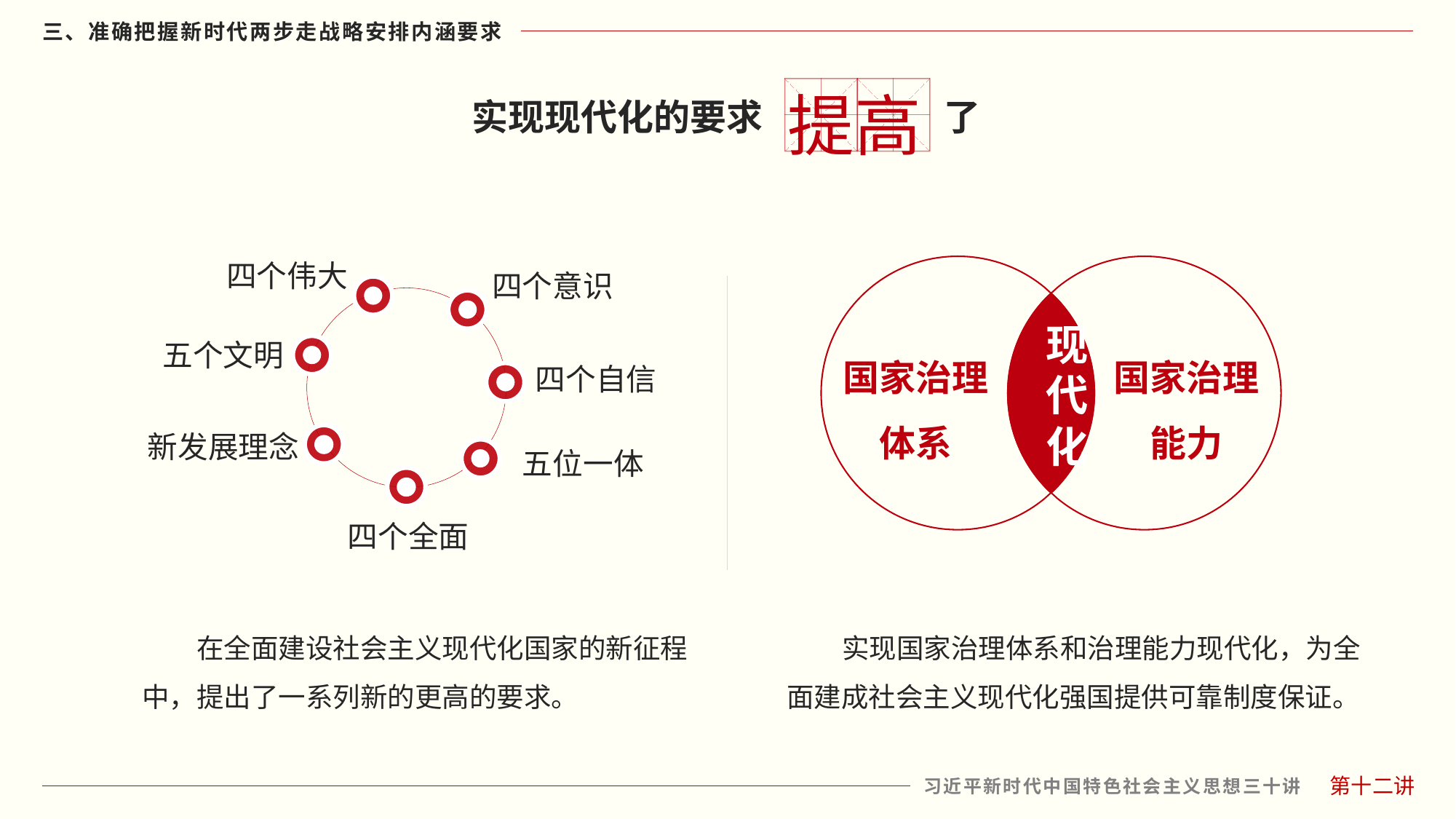

提高

实现现代化的要求
了
四个伟大
四个意识
五个文明
新发展理念
五位一体
四个全面
四个自信

现代化
国家治理体系
国家治理能力

在全面建设社会主义现代化国家的新征程中，提出了一系列新的更高的要求。
        实现国家治理体系和治理能力现代化，为全面建成社会主义现代化强国提供可靠制度保证。